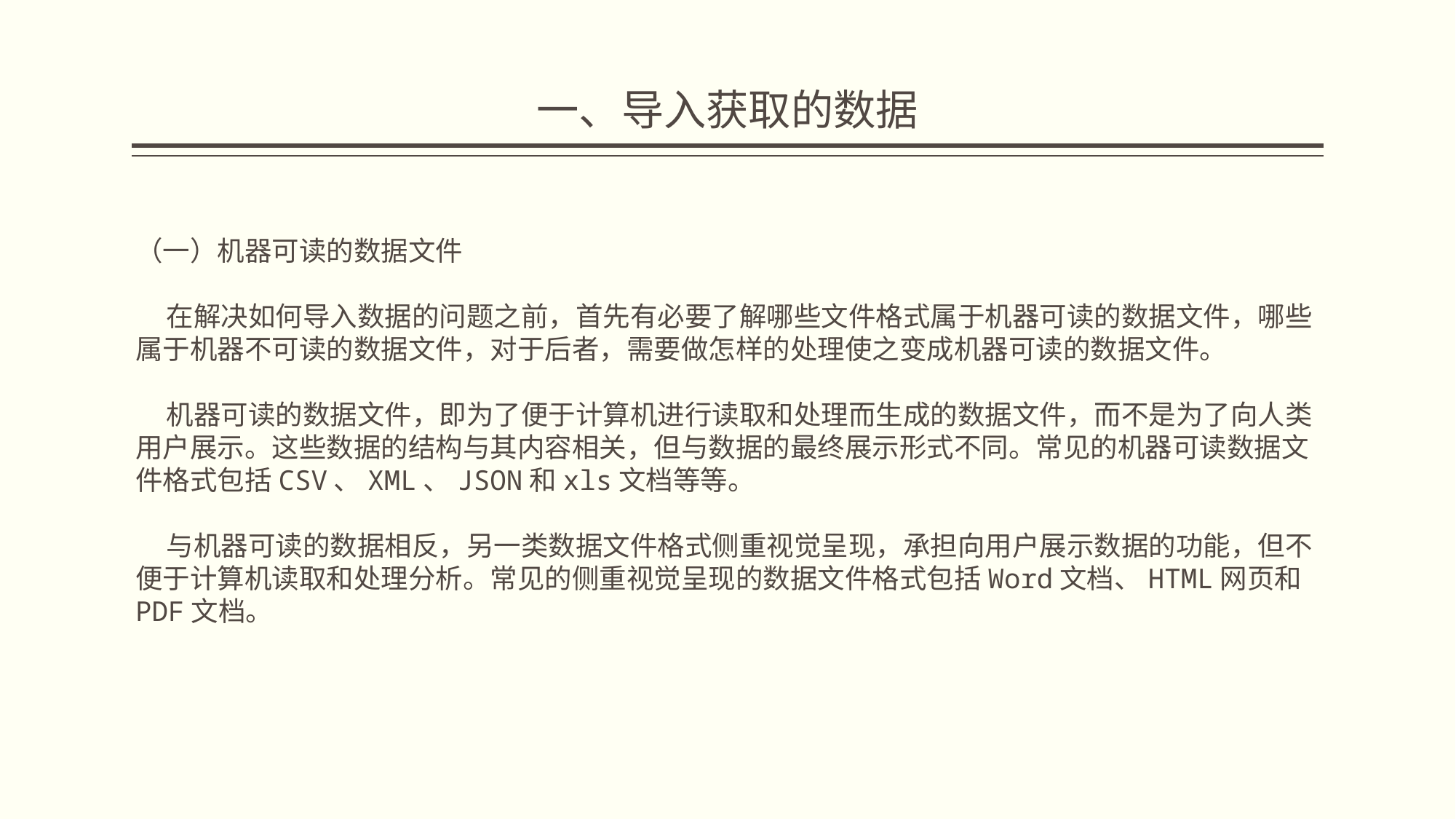

# 一、导入获取的数据
（一）机器可读的数据文件

    在解决如何导入数据的问题之前，首先有必要了解哪些文件格式属于机器可读的数据文件，哪些属于机器不可读的数据文件，对于后者，需要做怎样的处理使之变成机器可读的数据文件。

    机器可读的数据文件，即为了便于计算机进行读取和处理而生成的数据文件，而不是为了向人类用户展示。这些数据的结构与其内容相关，但与数据的最终展示形式不同。常见的机器可读数据文件格式包括CSV、XML、JSON和xls文档等等。

    与机器可读的数据相反，另一类数据文件格式侧重视觉呈现，承担向用户展示数据的功能，但不便于计算机读取和处理分析。常见的侧重视觉呈现的数据文件格式包括Word文档、HTML网页和PDF文档。